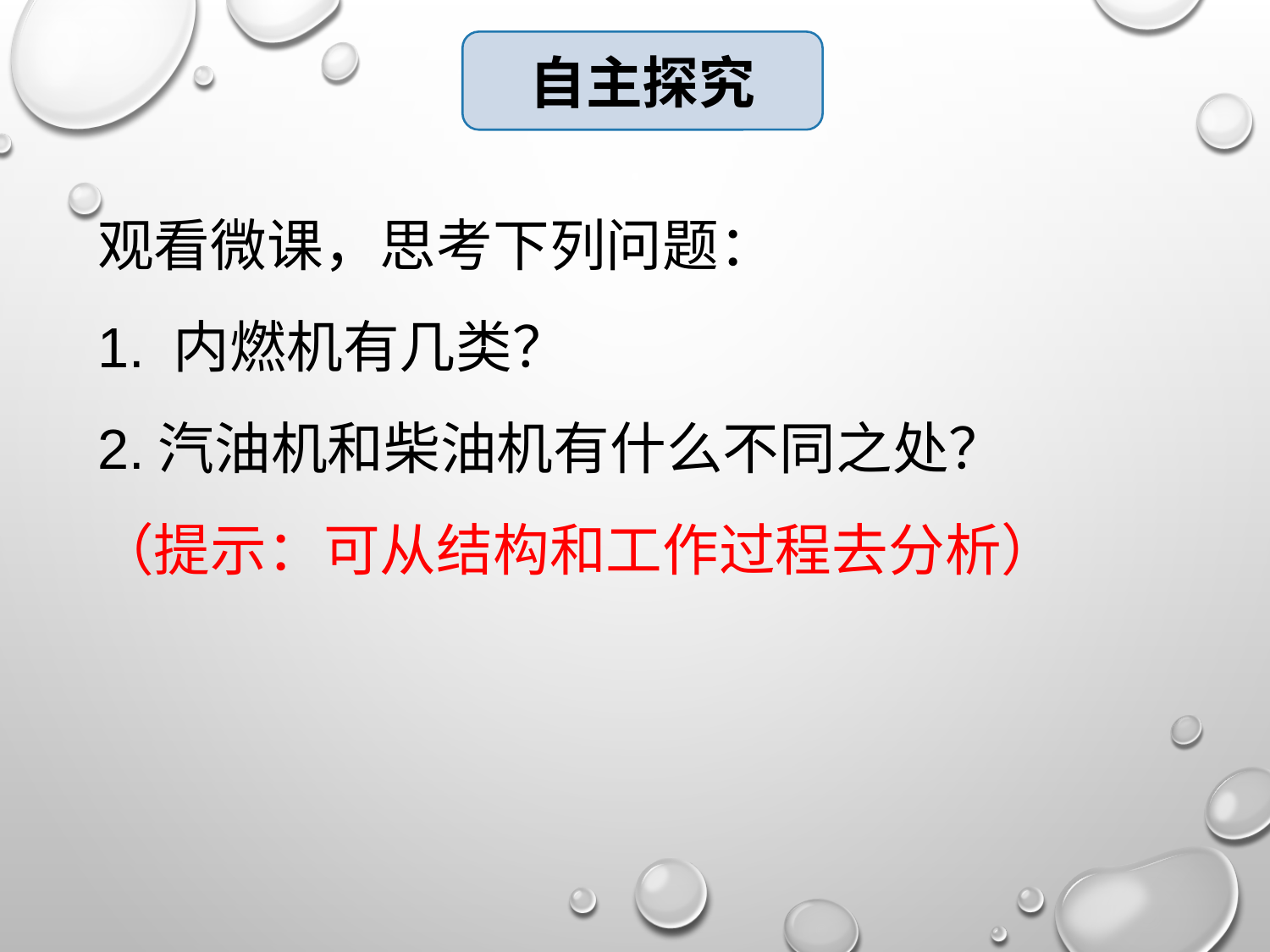

自主探究
观看微课，思考下列问题：
1. 内燃机有几类？
2.汽油机和柴油机有什么不同之处？
（提示：可从结构和工作过程去分析）